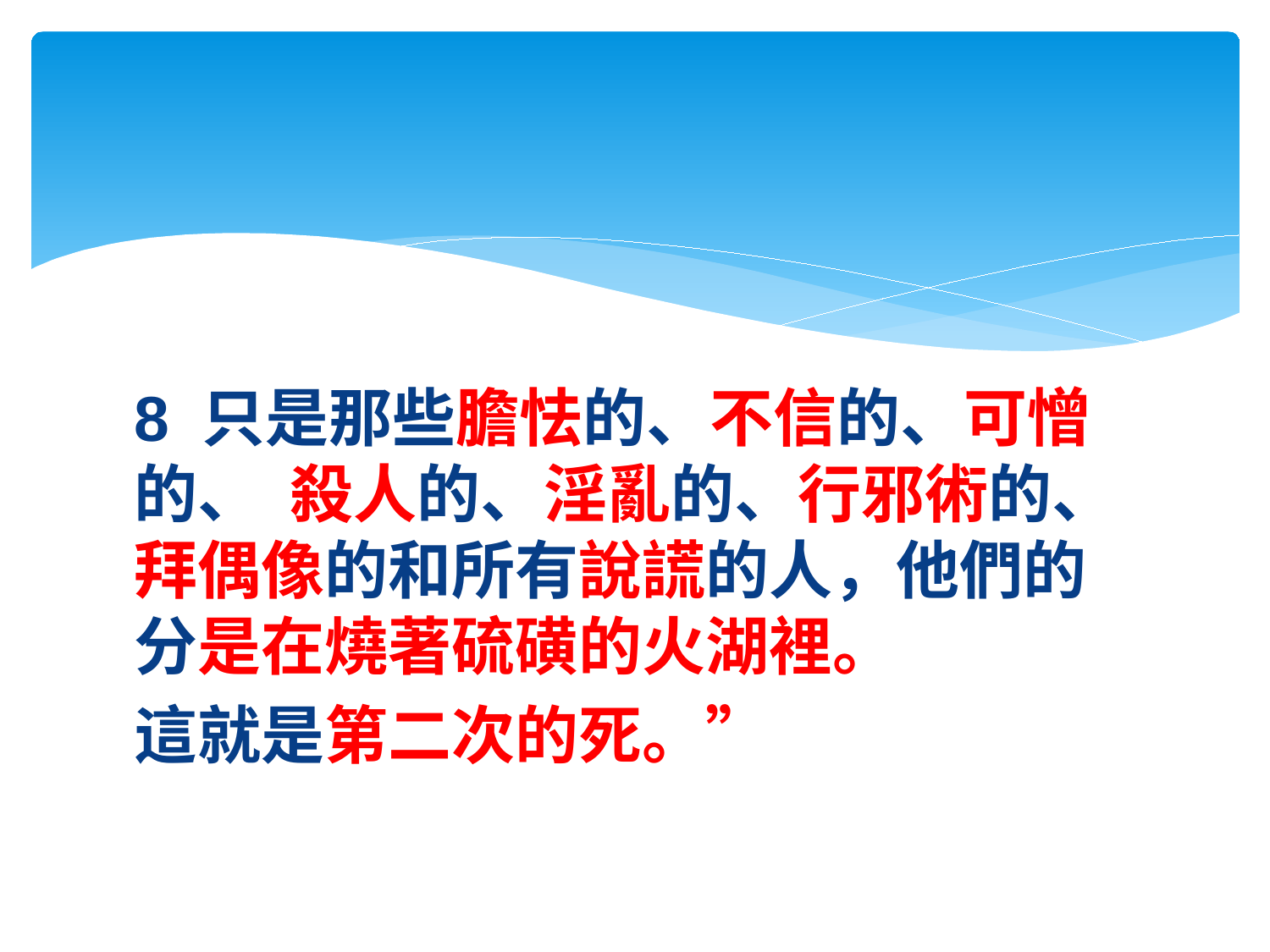

#
8 只是那些膽怯的、不信的、可憎的、  殺人的、淫亂的、行邪術的、拜偶像的和所有說謊的人，他們的分是在燒著硫磺的火湖裡。
這就是第二次的死。”